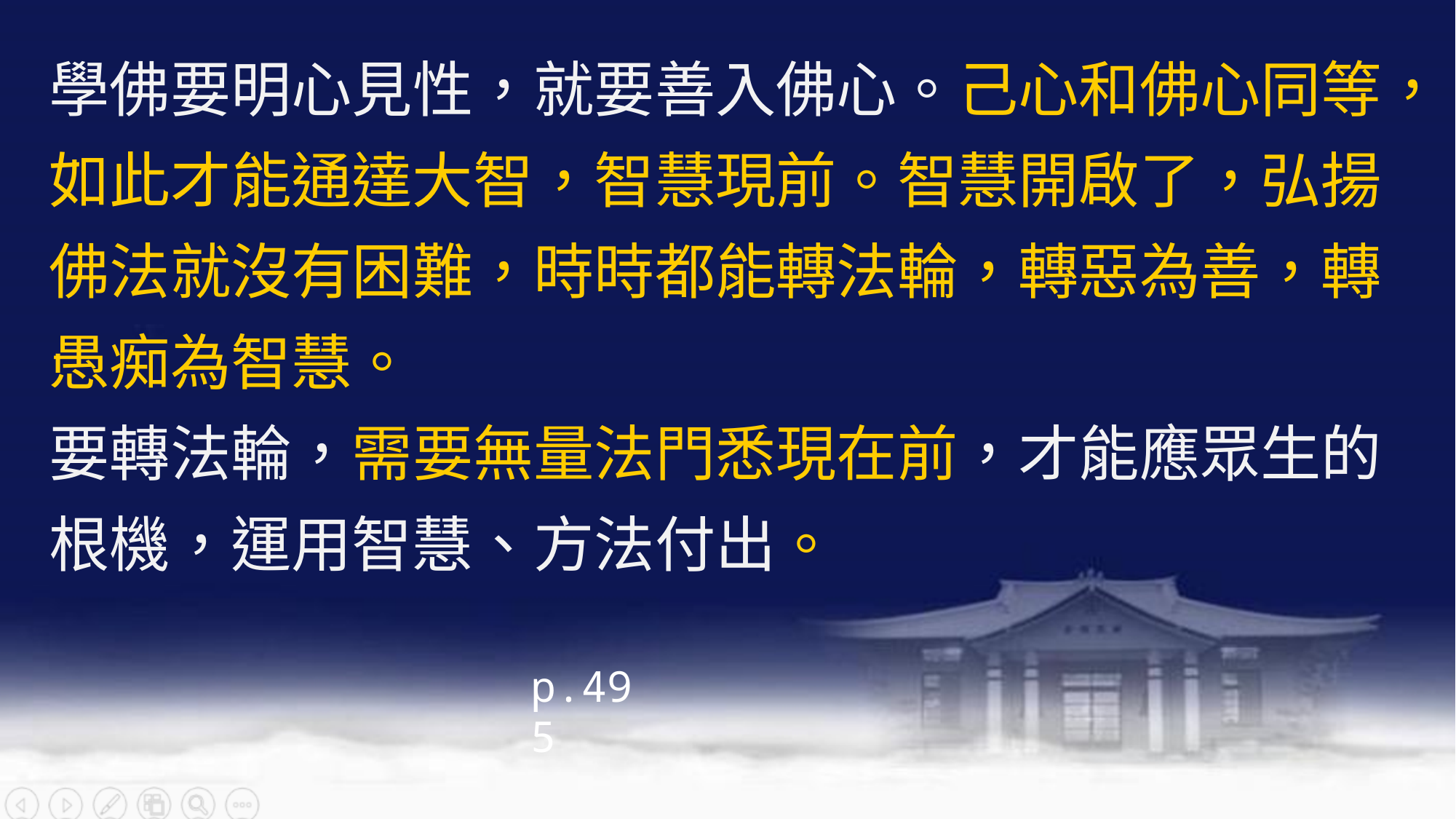

# 學佛要明心見性，就要善入佛心。己心和佛心同等，如此才能通達大智，智慧現前。智慧開啟了，弘揚佛法就沒有困難，時時都能轉法輪，轉惡為善，轉愚痴為智慧。 要轉法輪，需要無量法門悉現在前，才能應眾生的根機，運用智慧、方法付出。
p.495